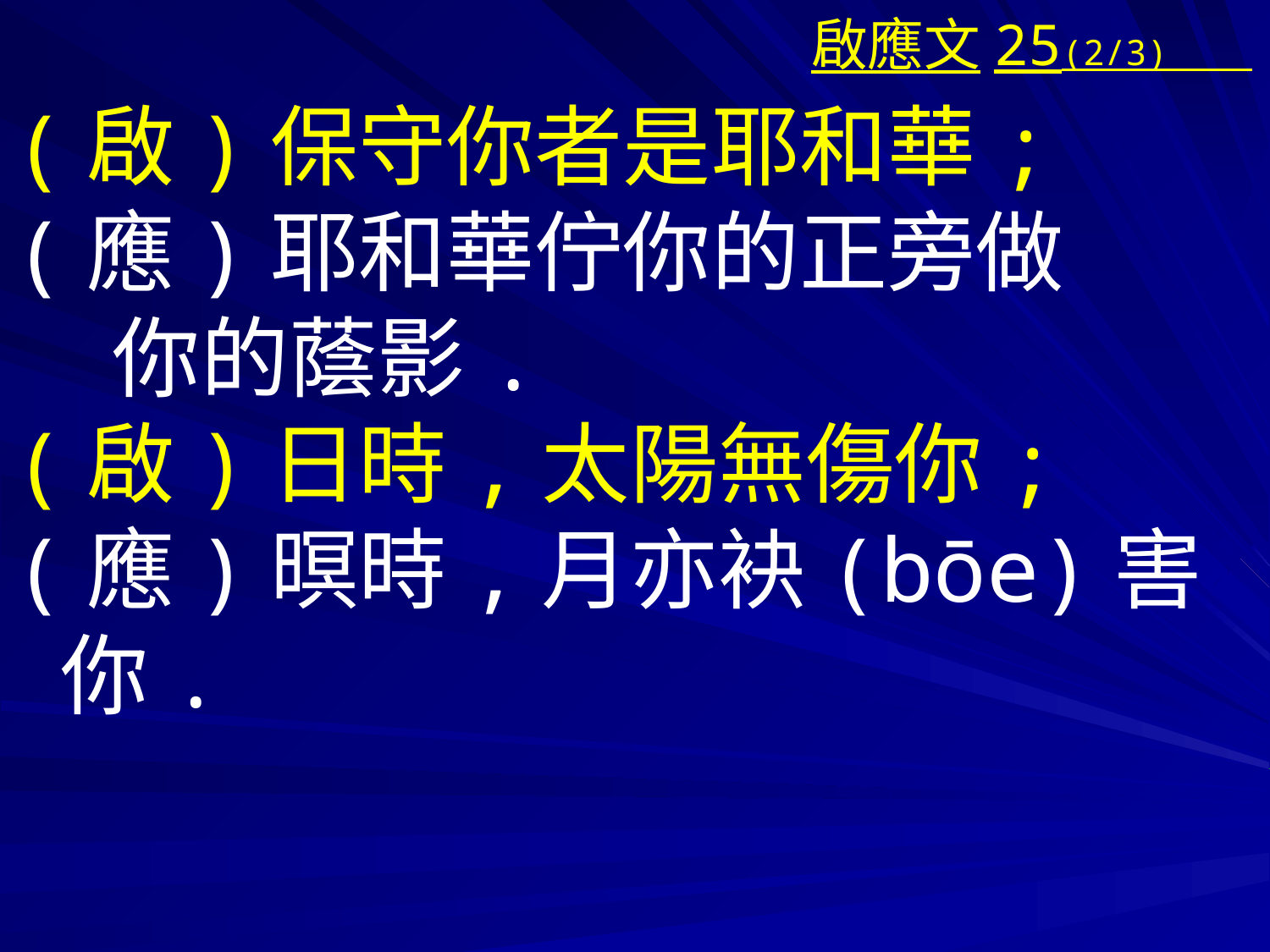

# 啟應文25(2/3)
(啟)保守你者是耶和華;
(應)耶和華佇你的正旁做
    你的蔭影.
(啟)日時,太陽無傷你;
(應)暝時,月亦袂(bōe)害你.